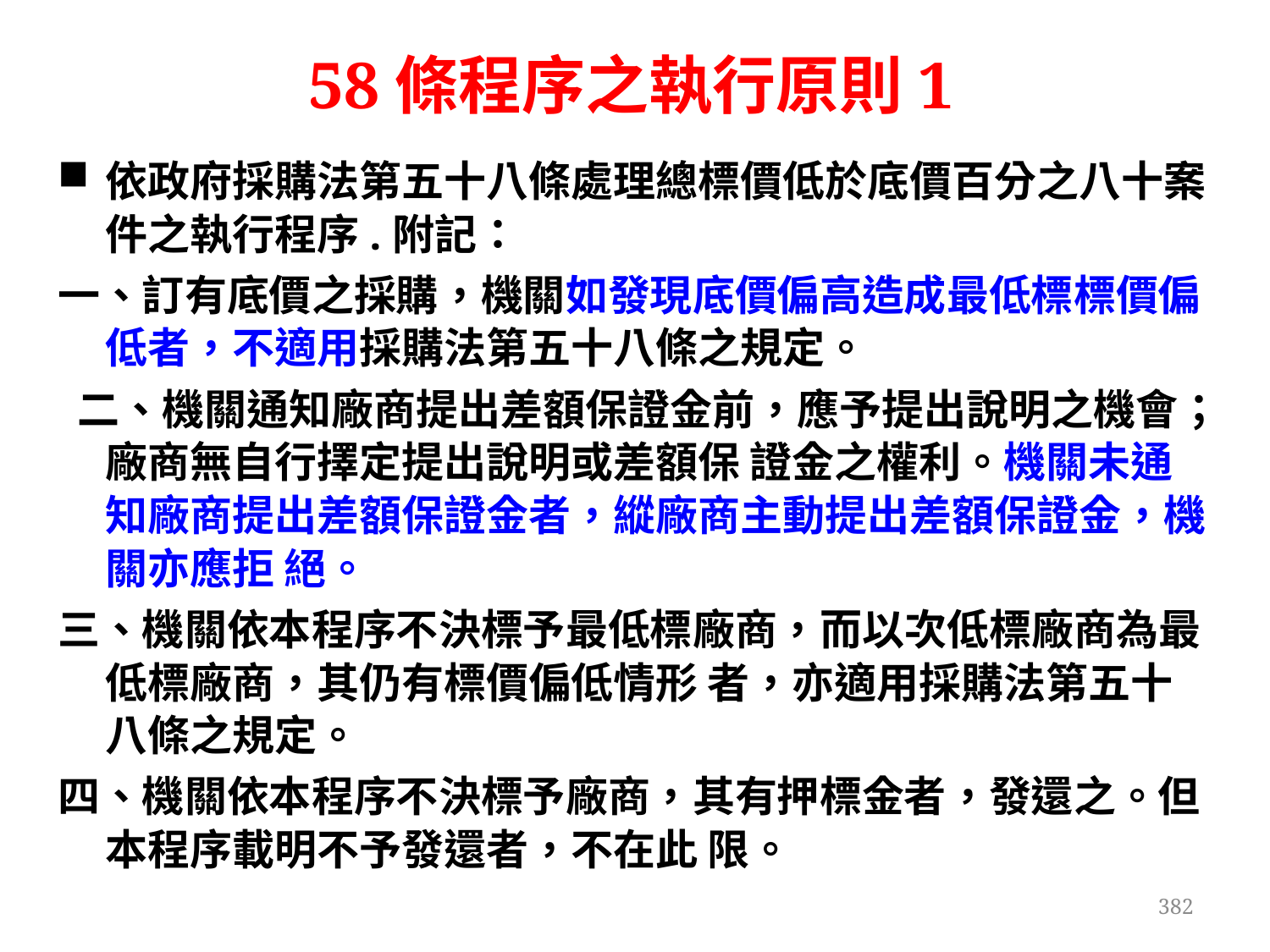

# 58條程序之執行原則1
依政府採購法第五十八條處理總標價低於底價百分之八十案件之執行程序.附記：
一、訂有底價之採購，機關如發現底價偏高造成最低標標價偏低者，不適用採購法第五十八條之規定。
 二、機關通知廠商提出差額保證金前，應予提出說明之機會；廠商無自行擇定提出說明或差額保 證金之權利。機關未通知廠商提出差額保證金者，縱廠商主動提出差額保證金，機關亦應拒 絕。
三、機關依本程序不決標予最低標廠商，而以次低標廠商為最低標廠商，其仍有標價偏低情形 者，亦適用採購法第五十八條之規定。
四、機關依本程序不決標予廠商，其有押標金者，發還之。但本程序載明不予發還者，不在此 限。
382